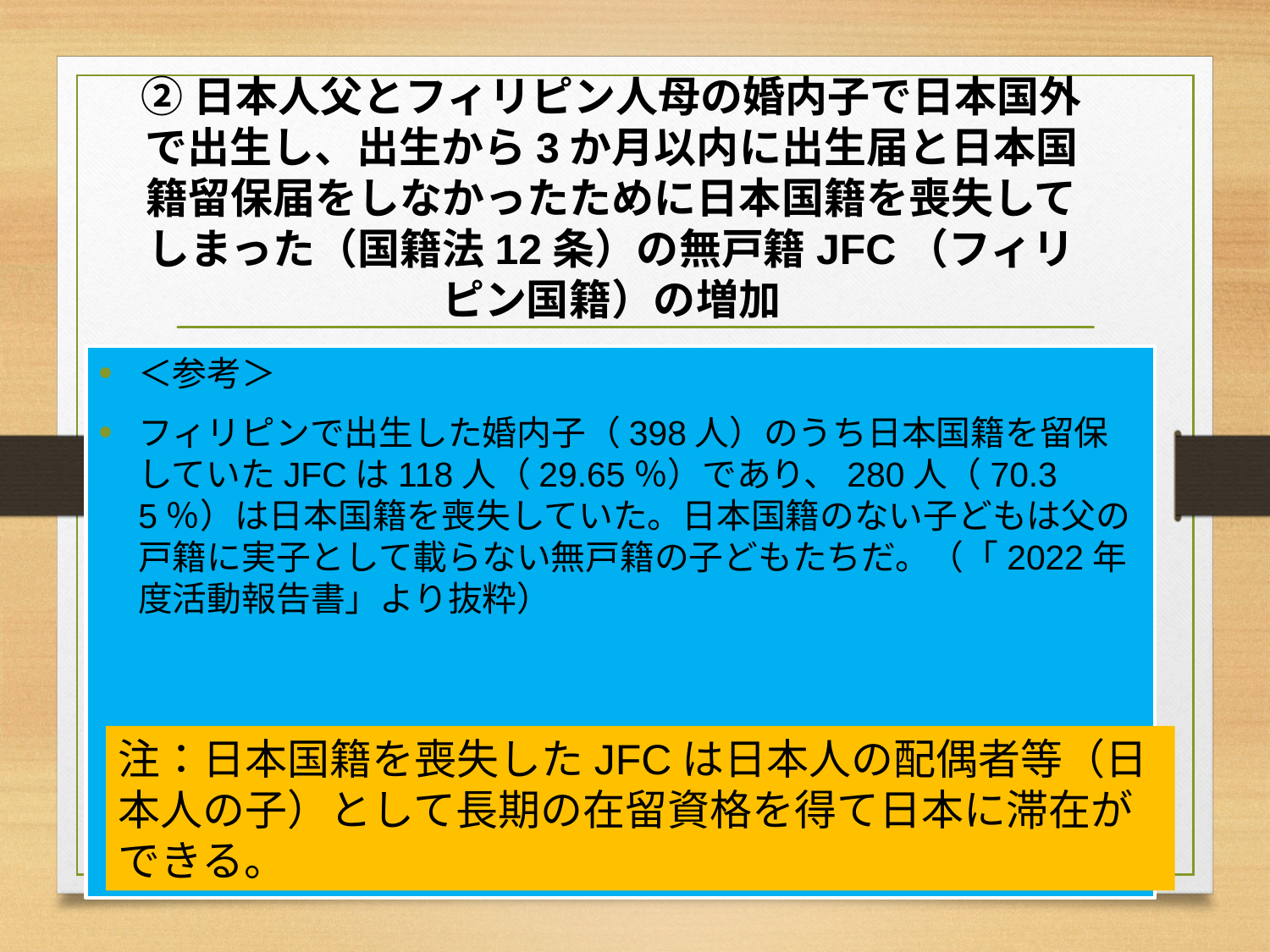

# ②日本人父とフィリピン人母の婚内子で日本国外で出生し、出生から3か月以内に出生届と日本国籍留保届をしなかったために日本国籍を喪失してしまった（国籍法12条）の無戸籍JFC（フィリピン国籍）の増加
＜参考＞
フィリピンで出生した婚内子（398人）のうち日本国籍を留保していたJFCは118人（29.65％）であり、280人（70.35％）は日本国籍を喪失していた。日本国籍のない子どもは父の戸籍に実子として載らない無戸籍の子どもたちだ。（「2022年度活動報告書」より抜粋）
注：日本国籍を喪失したJFCは日本人の配偶者等（日本人の子）として長期の在留資格を得て日本に滞在ができる。